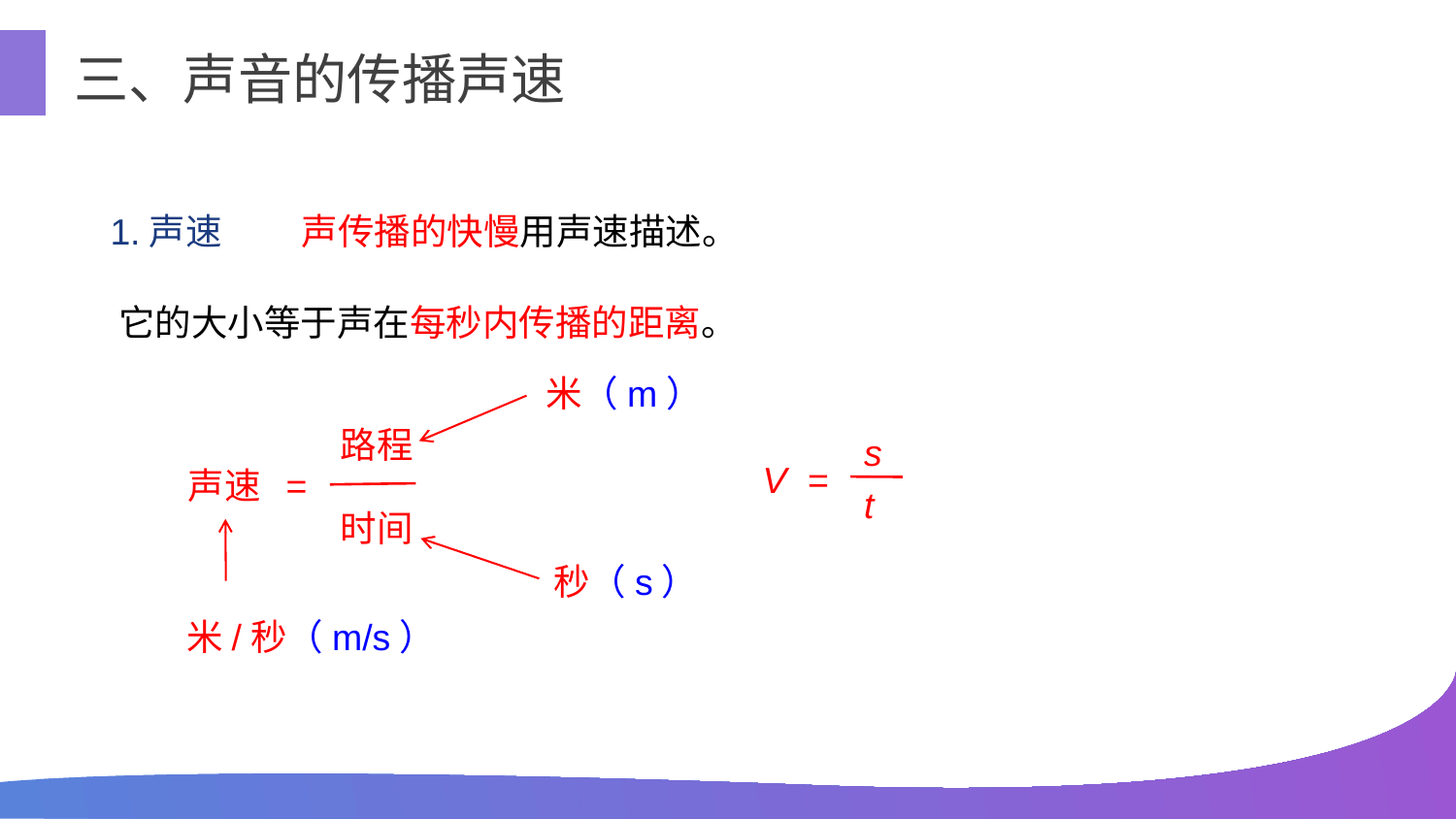

三、声音的传播声速

1.声速
声传播的快慢用声速描述。
它的大小等于声在每秒内传播的距离。
米（m）
路程
时间
s
V  =
声速  =
t
秒（s）
米/秒（m/s）